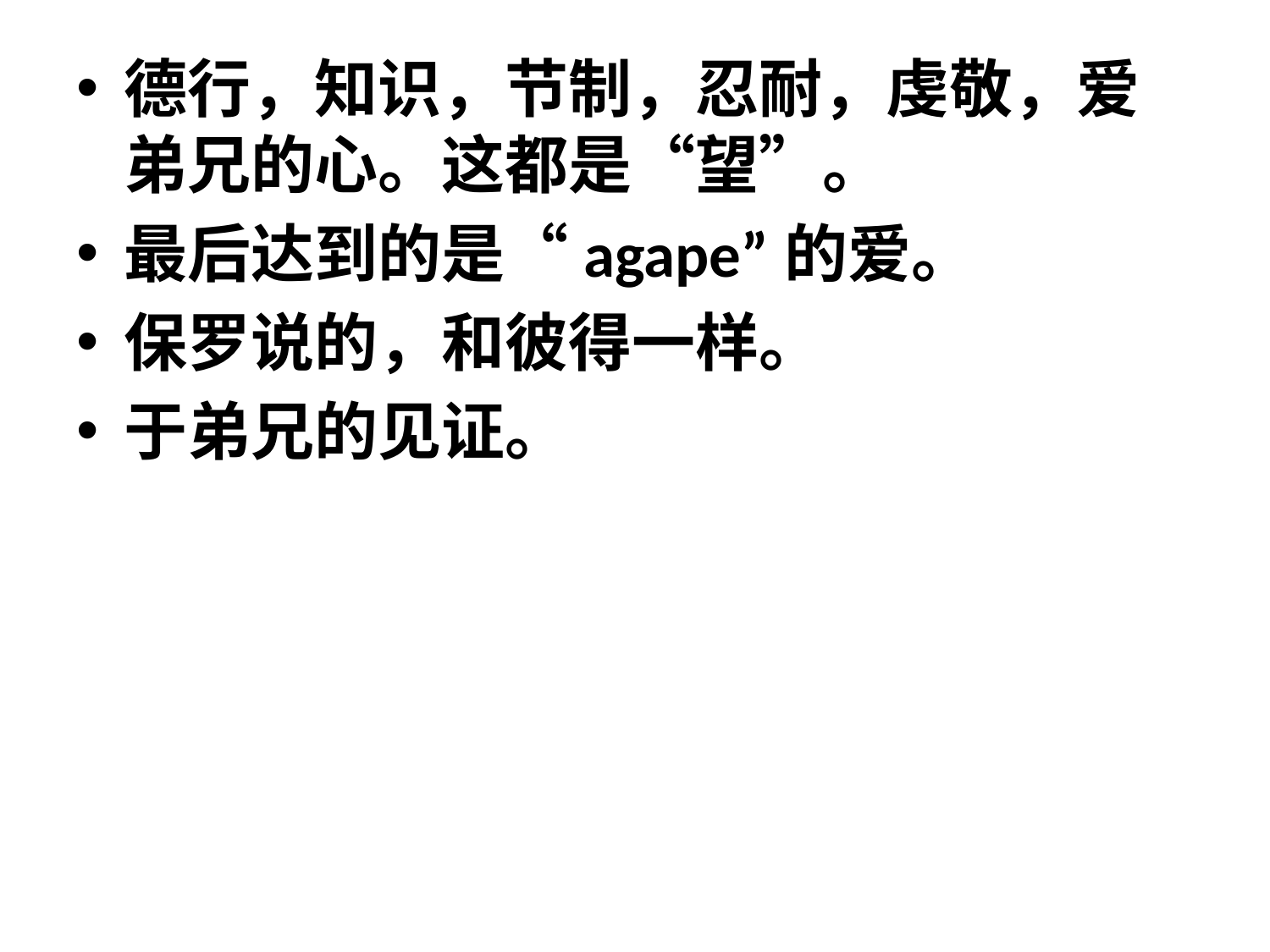

德行，知识，节制，忍耐，虔敬，爱弟兄的心。这都是“望”。
最后达到的是“agape”的爱。
保罗说的，和彼得一样。
于弟兄的见证。